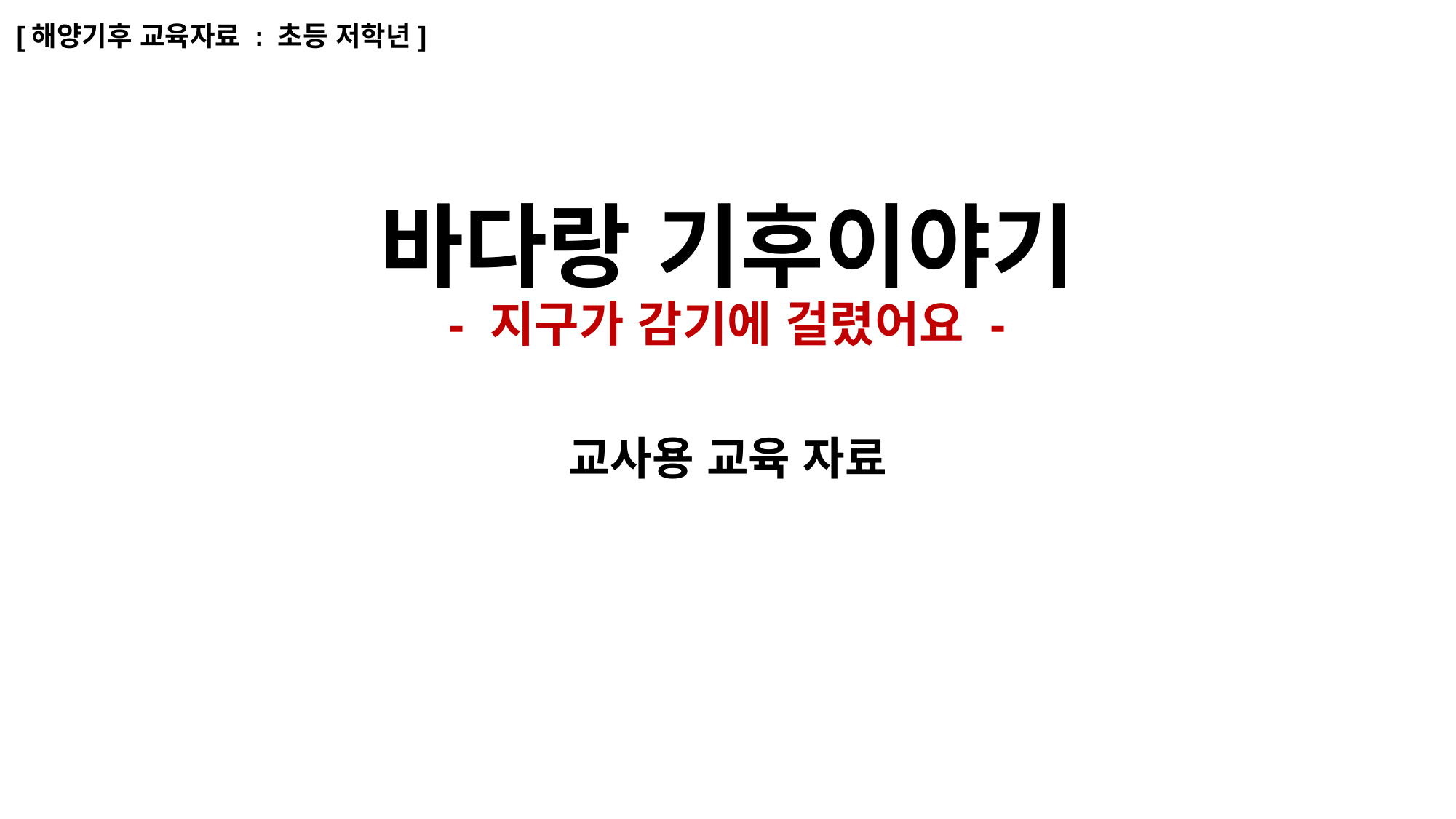

[해양기후 교육자료 : 초등 저학년]
# 바다랑 기후이야기 - 지구가 감기에 걸렸어요 -
교사용 교육 자료